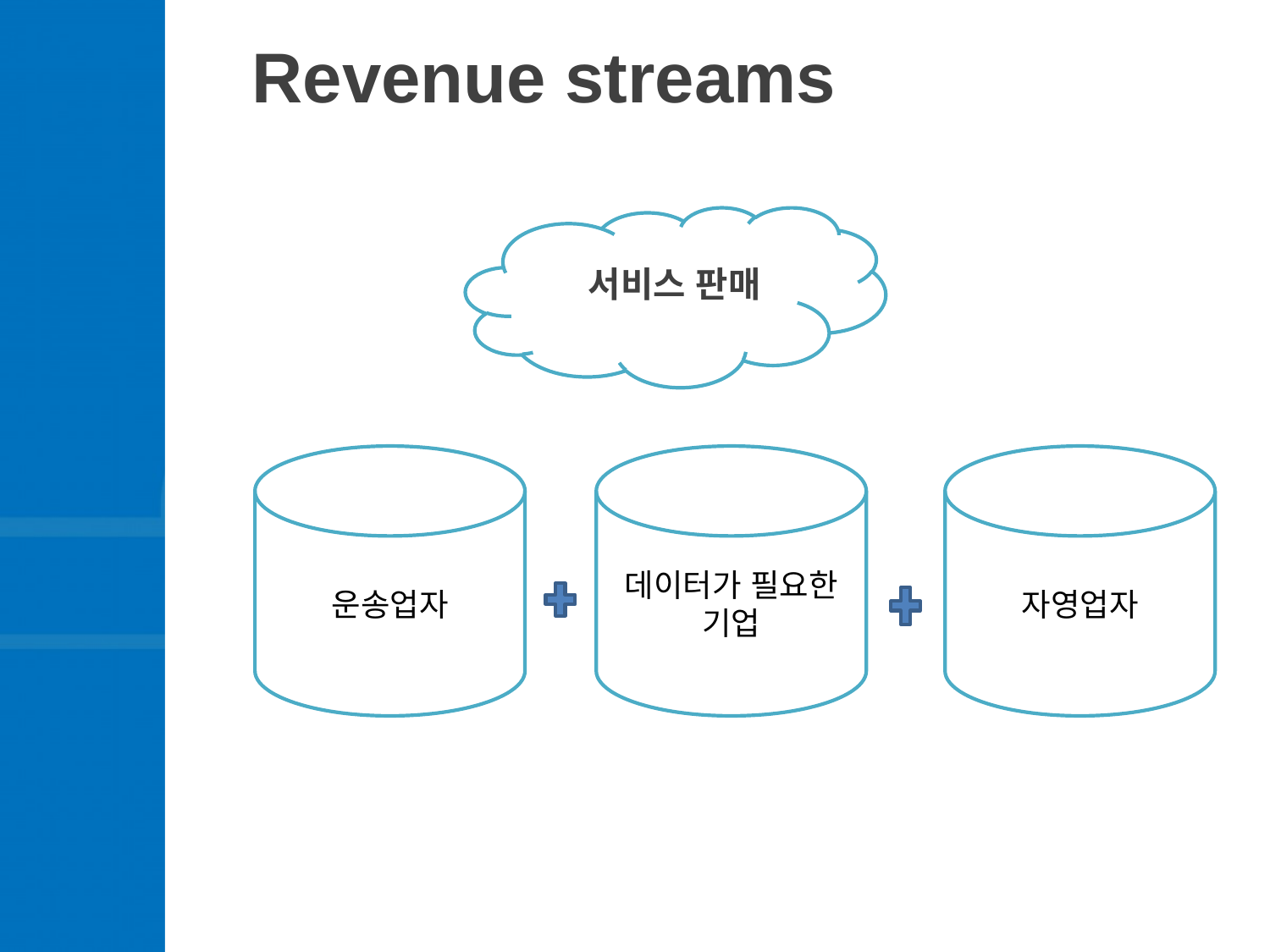

# Revenue streams

서비스 판매

운송업자
데이터가 필요한 기업
자영업자